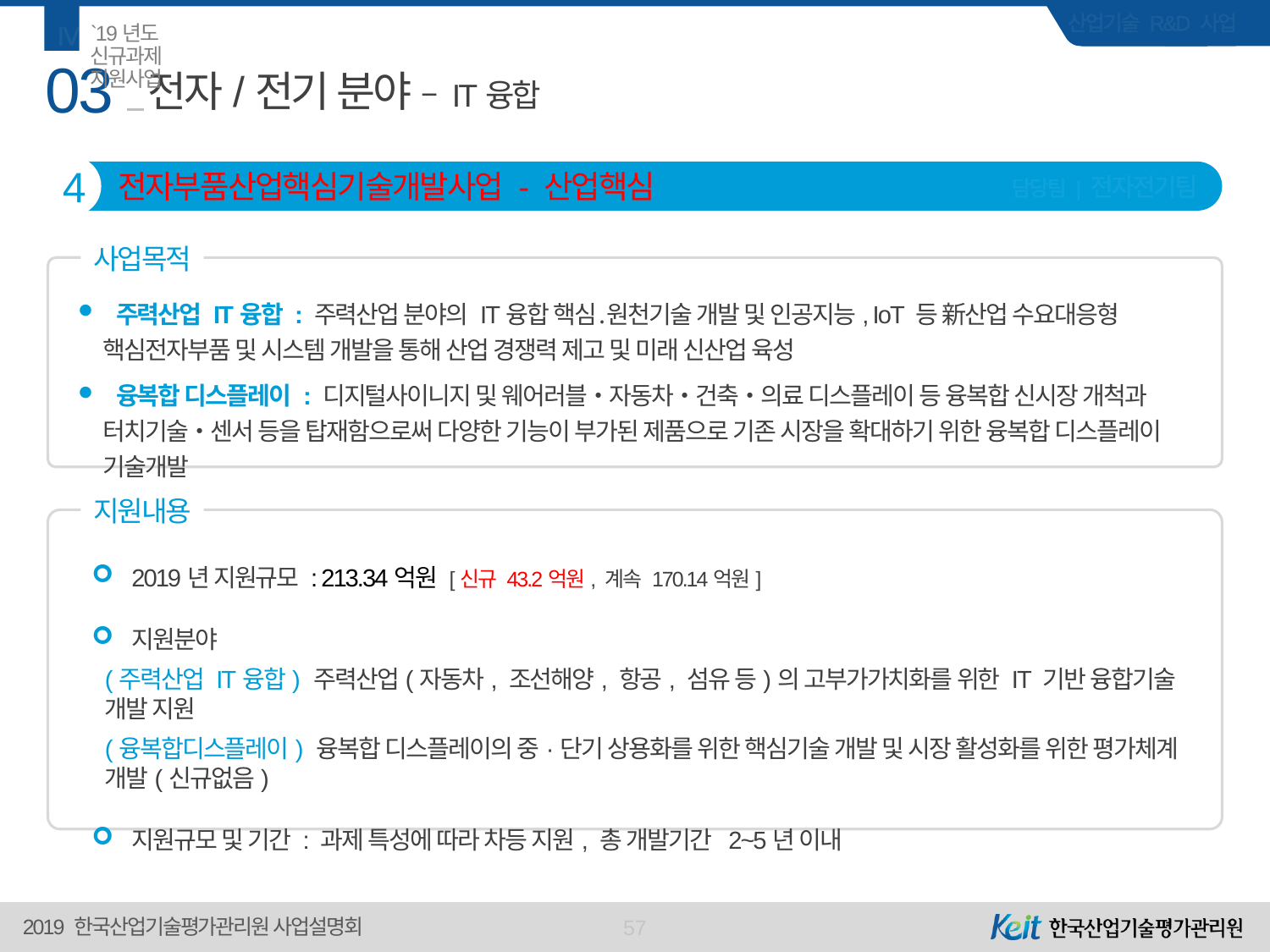

Ⅳ
`19년도 신규과제 지원사업
03
# 전자/전기 분야 – IT융합
4
전자부품산업핵심기술개발사업 - 산업핵심
담당팀 | 전자전기팀
사업목적

 주력산업 IT융합 : 주력산업 분야의 IT융합 핵심․원천기술 개발 및 인공지능, IoT 등 新산업 수요대응형 핵심전자부품 및 시스템 개발을 통해 산업 경쟁력 제고 및 미래 신산업 육성
 융복합 디스플레이 : 디지털사이니지 및 웨어러블‧자동차‧건축‧의료 디스플레이 등 융복합 신시장 개척과 터치기술‧센서 등을 탑재함으로써 다양한 기능이 부가된 제품으로 기존 시장을 확대하기 위한 융복합 디스플레이 기술개발
지원내용

2019년 지원규모 : 213.34억원 [신규 43.2억원, 계속 170.14억원]

지원분야
(주력산업 IT융합) 주력산업(자동차, 조선해양, 항공, 섬유 등)의 고부가가치화를 위한 IT 기반 융합기술 개발 지원
(융복합디스플레이) 융복합 디스플레이의 중·단기 상용화를 위한 핵심기술 개발 및 시장 활성화를 위한 평가체계 개발(신규없음)

지원규모 및 기간 : 과제 특성에 따라 차등 지원, 총 개발기간  2~5년 이내
57